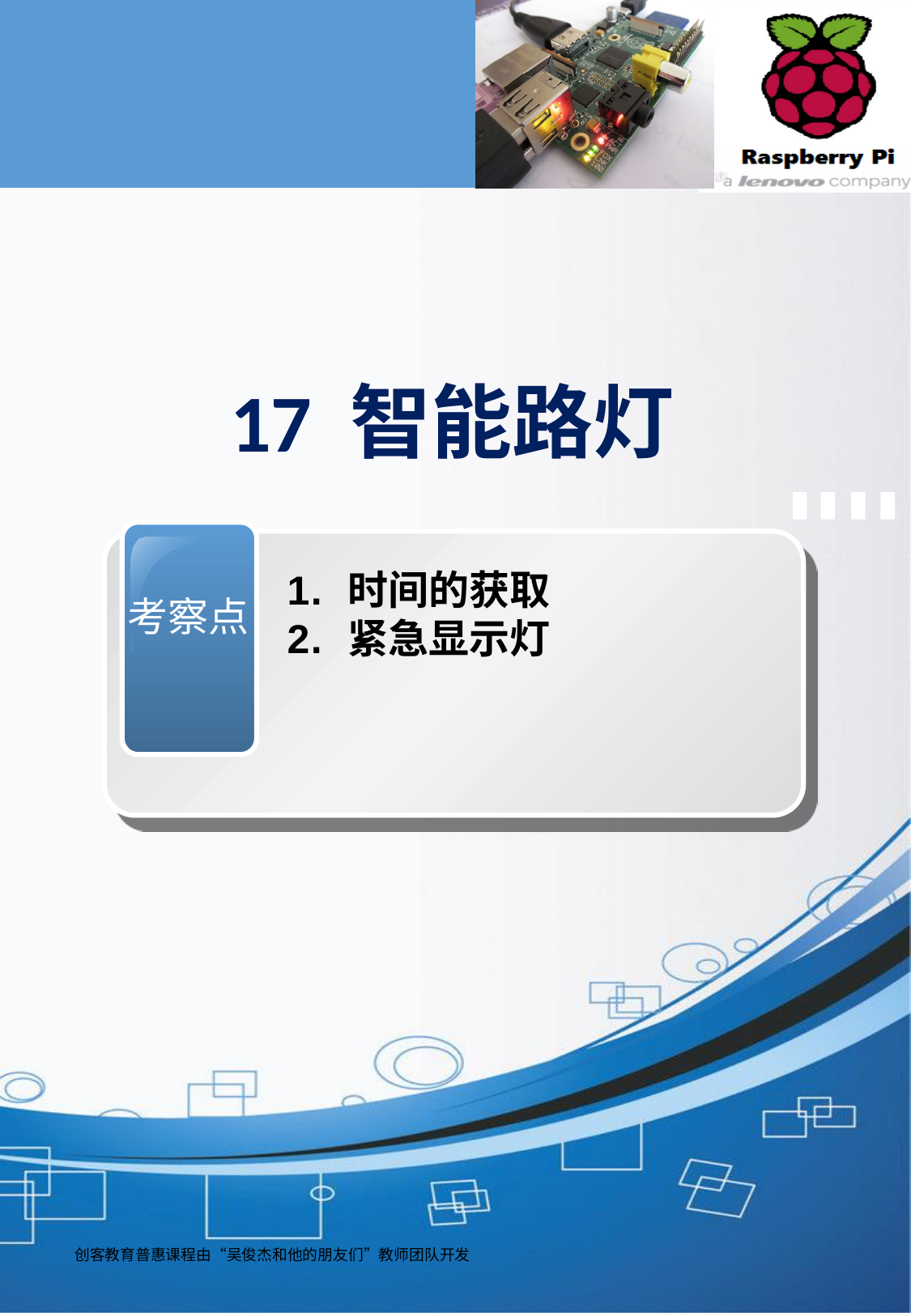

任务2 呼吸灯
17 智能路灯

考察点

时间的获取
紧急显示灯
创客教育普惠课程由“吴俊杰和他的朋友们”教师团队开发